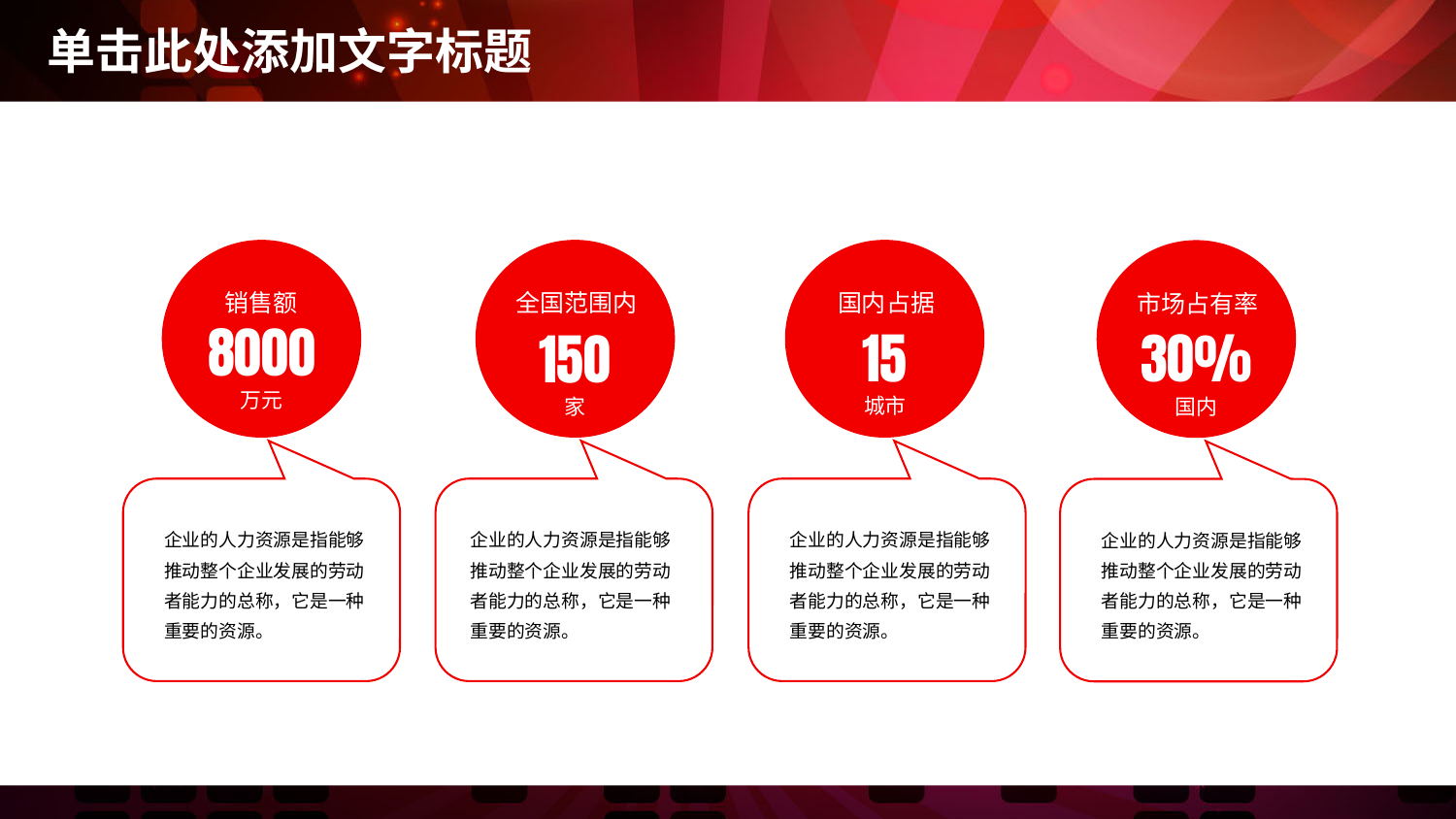

销售额
全国范围内
国内占据
市场占有率
8000
万元
15
城市
30%
国内
150
家

企业的人力资源是指能够推动整个企业发展的劳动者能力的总称，它是一种重要的资源。
企业的人力资源是指能够推动整个企业发展的劳动者能力的总称，它是一种重要的资源。
企业的人力资源是指能够推动整个企业发展的劳动者能力的总称，它是一种重要的资源。
企业的人力资源是指能够推动整个企业发展的劳动者能力的总称，它是一种重要的资源。
.